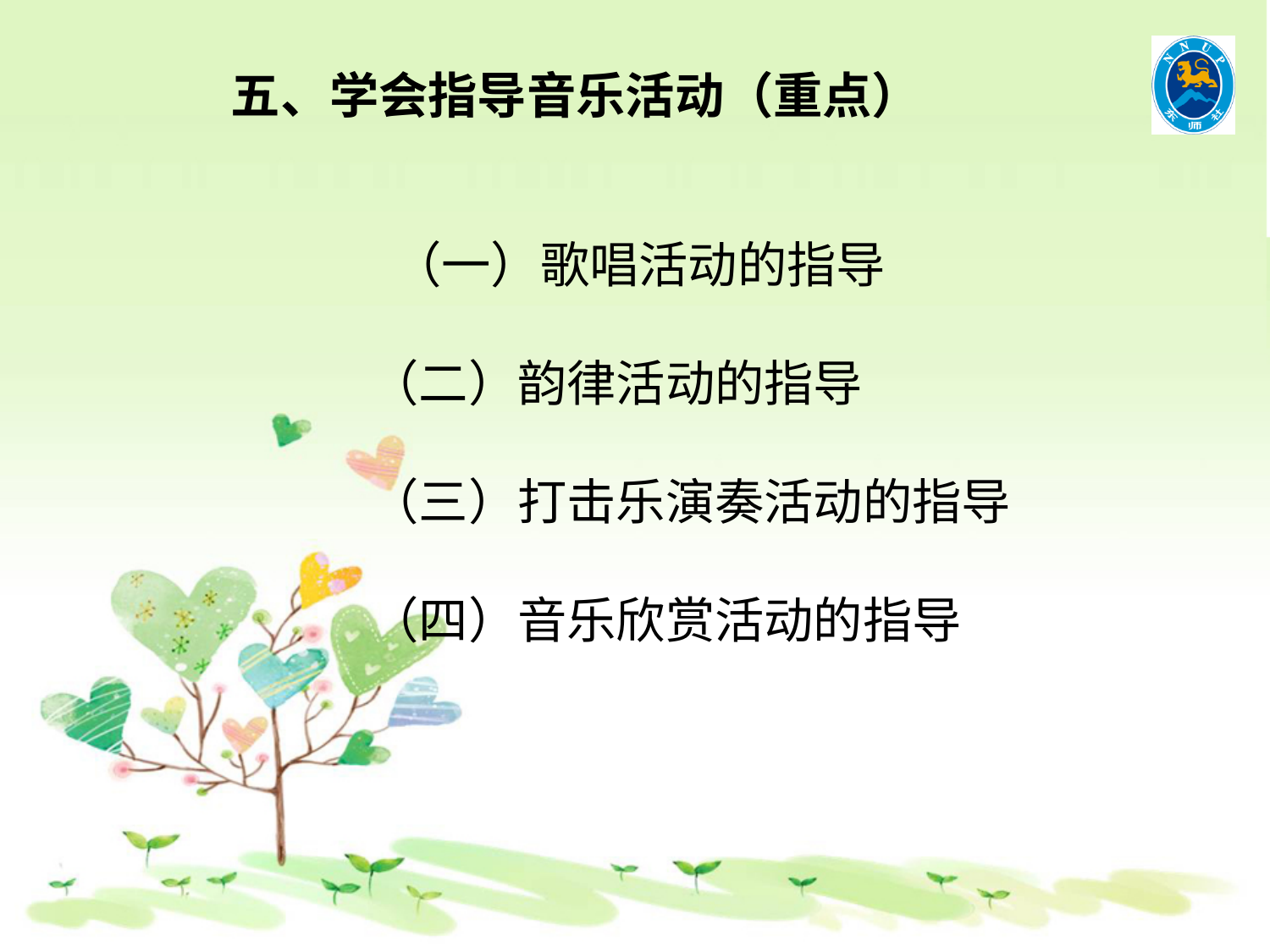

五、学会指导音乐活动（重点）
 （一）歌唱活动的指导
（二）韵律活动的指导
（三）打击乐演奏活动的指导
（四）音乐欣赏活动的指导